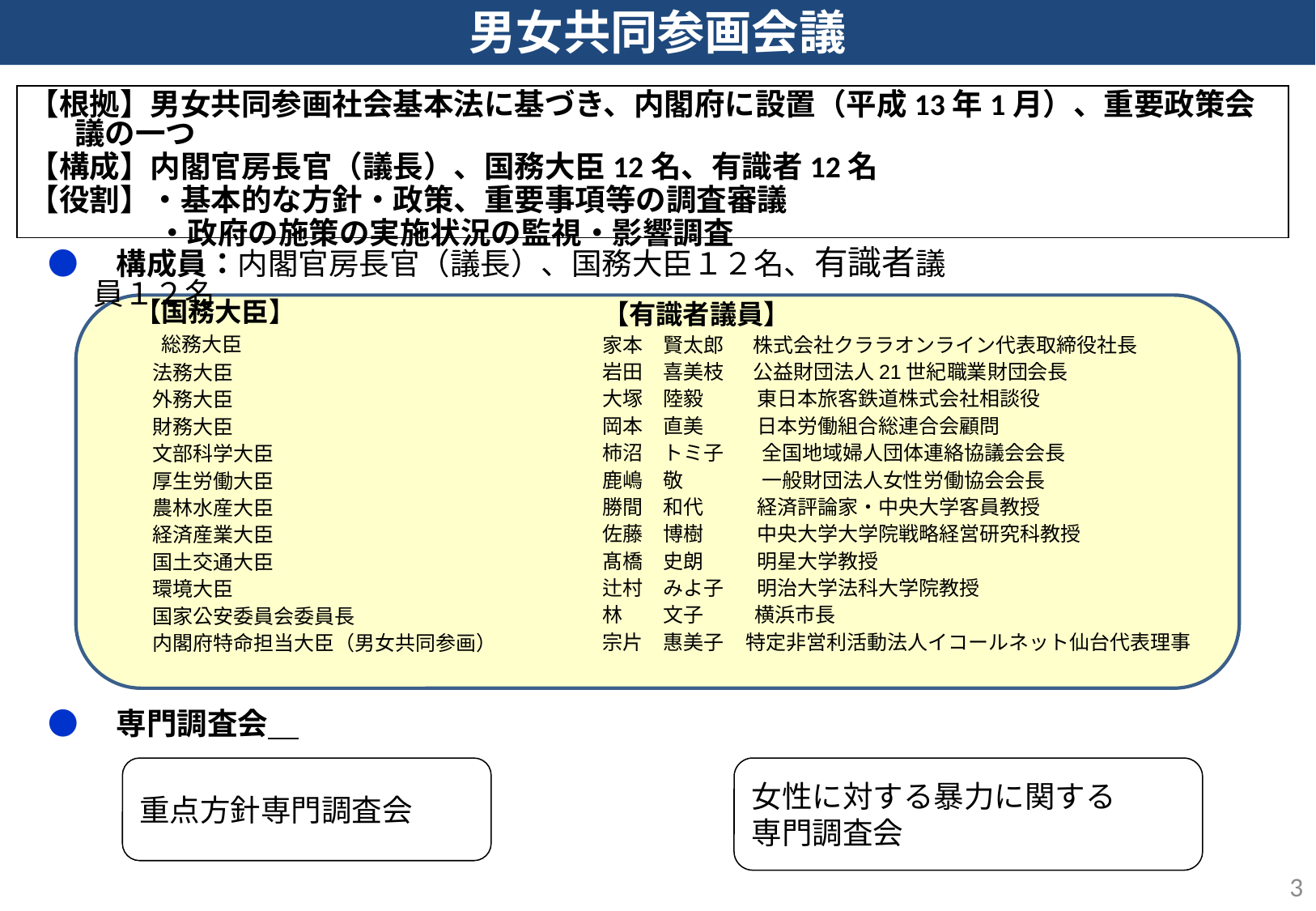

男女共同参画会議
【根拠】男女共同参画社会基本法に基づき、内閣府に設置（平成13年1月）、重要政策会議の一つ
【構成】内閣官房長官（議長）、国務大臣12名、有識者12名
【役割】・基本的な方針・政策、重要事項等の調査審議
　　 　　・政府の施策の実施状況の監視・影響調査

●　構成員：内閣官房長官（議長）、国務大臣１２名、有識者議員１２名

【国務大臣】
　総務大臣
   法務大臣
   外務大臣
   財務大臣
   文部科学大臣
   厚生労働大臣
   農林水産大臣
   経済産業大臣
   国土交通大臣
   環境大臣
   国家公安委員会委員長
   内閣府特命担当大臣（男女共同参画）
【有識者議員】
家本　賢太郎　  株式会社クララオンライン代表取締役社長
岩田　喜美枝　  公益財団法人21世紀職業財団会長
大塚　陸毅　 　  東日本旅客鉄道株式会社相談役
岡本　直美　 　  日本労働組合総連合会顧問
柿沼　トミ子 　   全国地域婦人団体連絡協議会会長
鹿嶋　敬　　　    一般財団法人女性労働協会会長
勝間　和代　   　経済評論家・中央大学客員教授
佐藤　博樹　   　中央大学大学院戦略経営研究科教授
髙橋　史朗　 　  明星大学教授
辻村　みよ子　   明治大学法科大学院教授
林　　文子　       横浜市長
宗片　惠美子     特定非営利活動法人イコールネット仙台代表理事
●　専門調査会

女性に対する暴力に関する
専門調査会
重点方針専門調査会
3